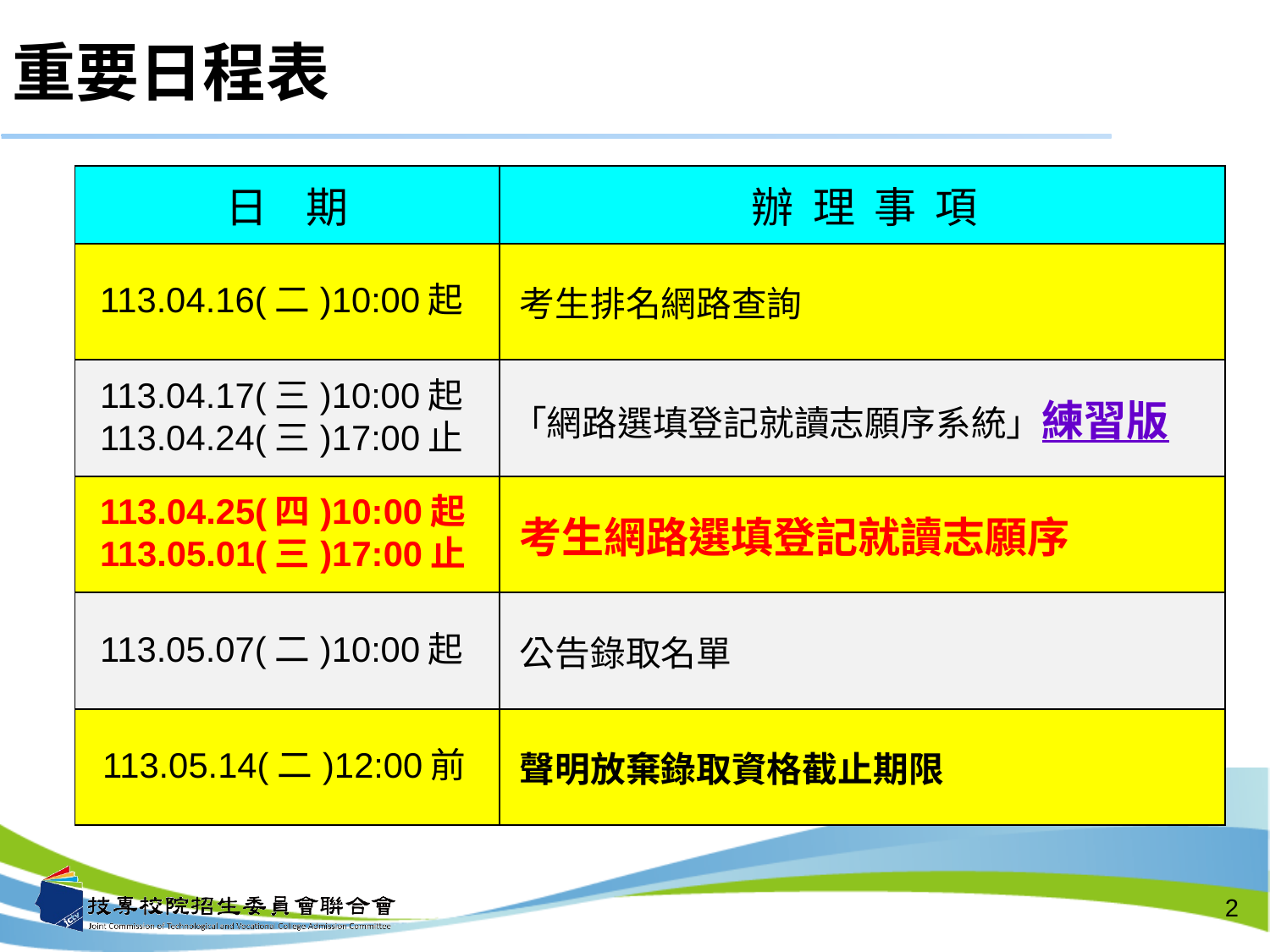

重要日程表
| 日 期 | 辦 理 事 項 |
| --- | --- |
| 113.04.16(二)10:00起 | 考生排名網路查詢 |
| 113.04.17(三)10:00起 113.04.24(三)17:00止 | 「網路選填登記就讀志願序系統」練習版 |
| 113.04.25(四)10:00起 113.05.01(三)17:00止 | 考生網路選填登記就讀志願序 |
| 113.05.07(二)10:00起 | 公告錄取名單 |
| 113.05.14(二)12:00前 | 聲明放棄錄取資格截止期限 |
2